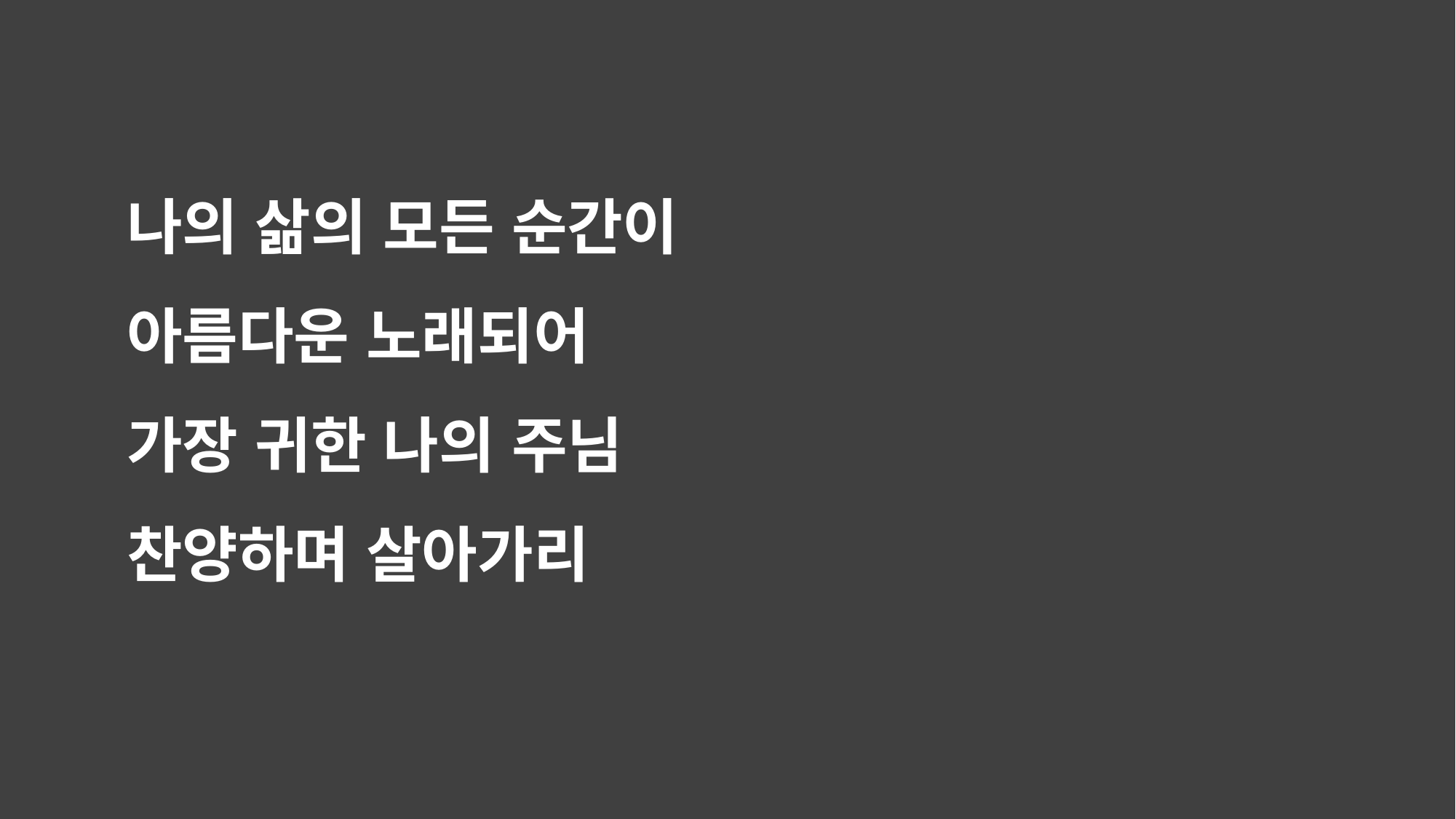

나의 삶의 모든 순간이
아름다운 노래되어
가장 귀한 나의 주님
찬양하며 살아가리